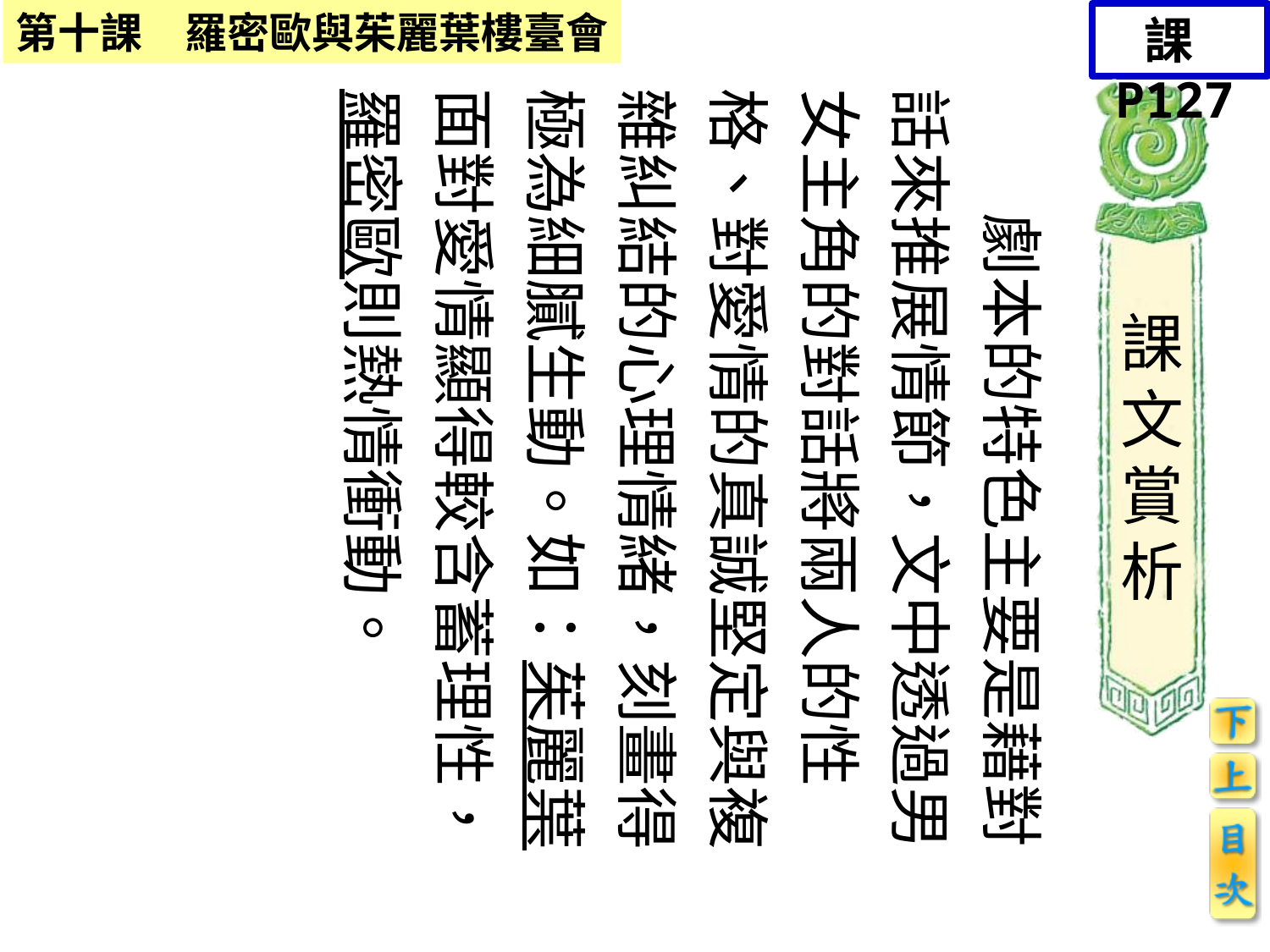

課P127
劇本的特色主要是藉對話來推展情節，文中透過男女主角的對話將兩人的性格、對愛情的真誠堅定與複雜糾結的心理情緒，刻畫得極為細膩生動。如：茱麗葉面對愛情顯得較含蓄理性，羅密歐則熱情衝動。
課文賞析